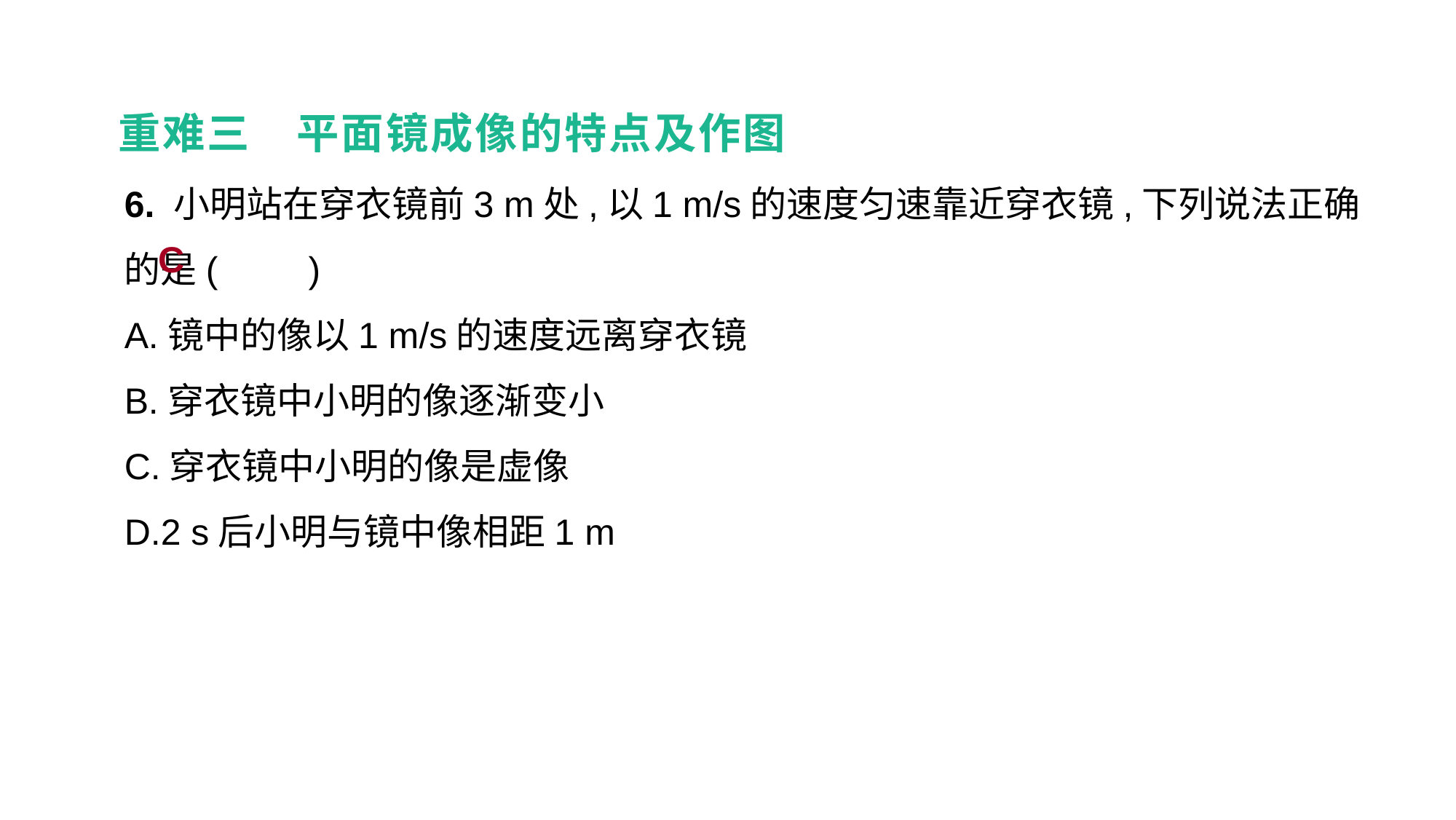

重难三　平面镜成像的特点及作图
6. 小明站在穿衣镜前3 m处,以1 m/s的速度匀速靠近穿衣镜,下列说法正确的是(　　)
A.镜中的像以1 m/s的速度远离穿衣镜
B.穿衣镜中小明的像逐渐变小
C.穿衣镜中小明的像是虚像
D.2 s后小明与镜中像相距1 m
C